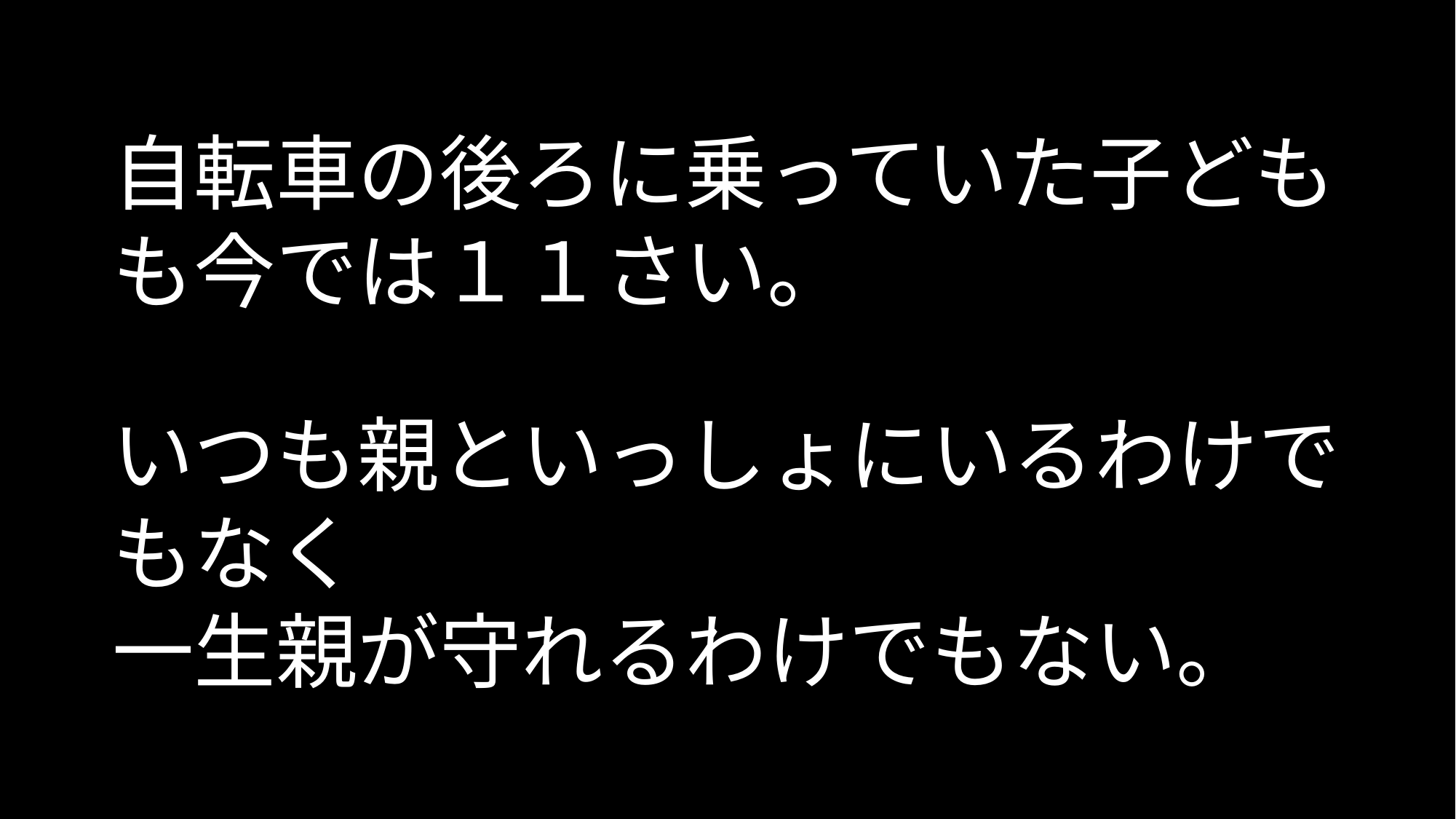

自転車の後ろに乗っていた子どもも今では１１さい。
いつも親といっしょにいるわけでもなく
一生親が守れるわけでもない。